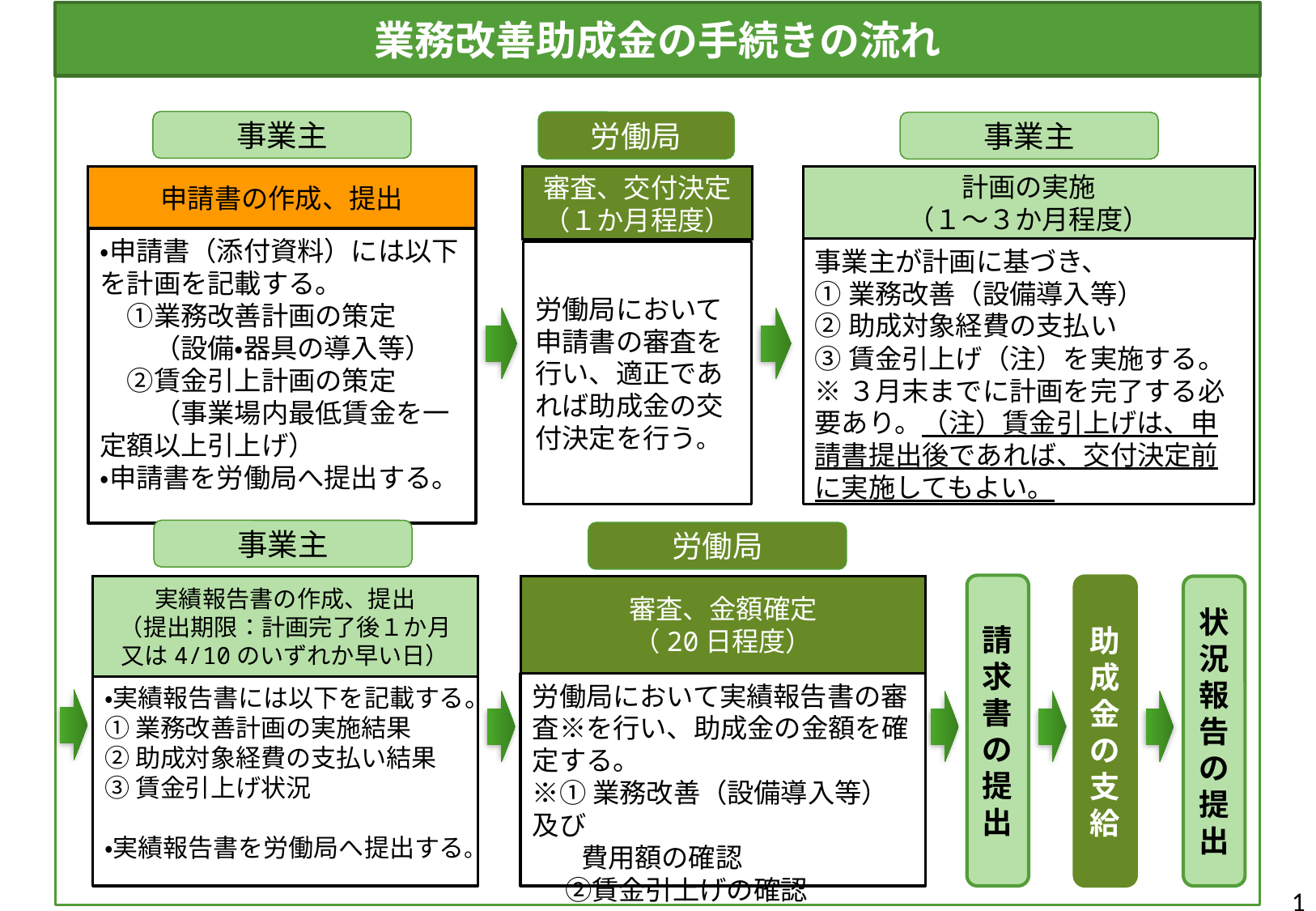

業務改善助成金の手続きの流れ

事業主
労働局
事業主
計画の実施
（１～３か月程度）
事業主が計画に基づき、
①業務改善（設備導入等）
②助成対象経費の支払い
③賃金引上げ（注）を実施する。
※３月末までに計画を完了する必要あり。（注）賃金引上げは、申請書提出後であれば、交付決定前に実施してもよい。
申請書の作成、提出
・申請書（添付資料）には以下を計画を記載する。
　①業務改善計画の策定
　　（設備・器具の導入等）
　②賃金引上計画の策定
　　（事業場内最低賃金を一定額以上引上げ）
・申請書を労働局へ提出する。

審査、交付決定
（１か月程度）
労働局において申請書の審査を行い、適正であれば助成金の交付決定を行う。

事業主
労働局
請求書の提出
状況報告の提出
実績報告書の作成、提出
（提出期限：計画完了後１か月
又は4/10のいずれか早い日）
・実績報告書には以下を記載する。
①業務改善計画の実施結果
②助成対象経費の支払い結果
③賃金引上げ状況

・実績報告書を労働局へ提出する。
審査、金額確定
（20日程度）
労働局において実績報告書の審査※を行い、助成金の金額を確定する。
※①業務改善（設備導入等）及び
       費用額の確認
　 ②賃金引上げの確認
助成金の支給

1